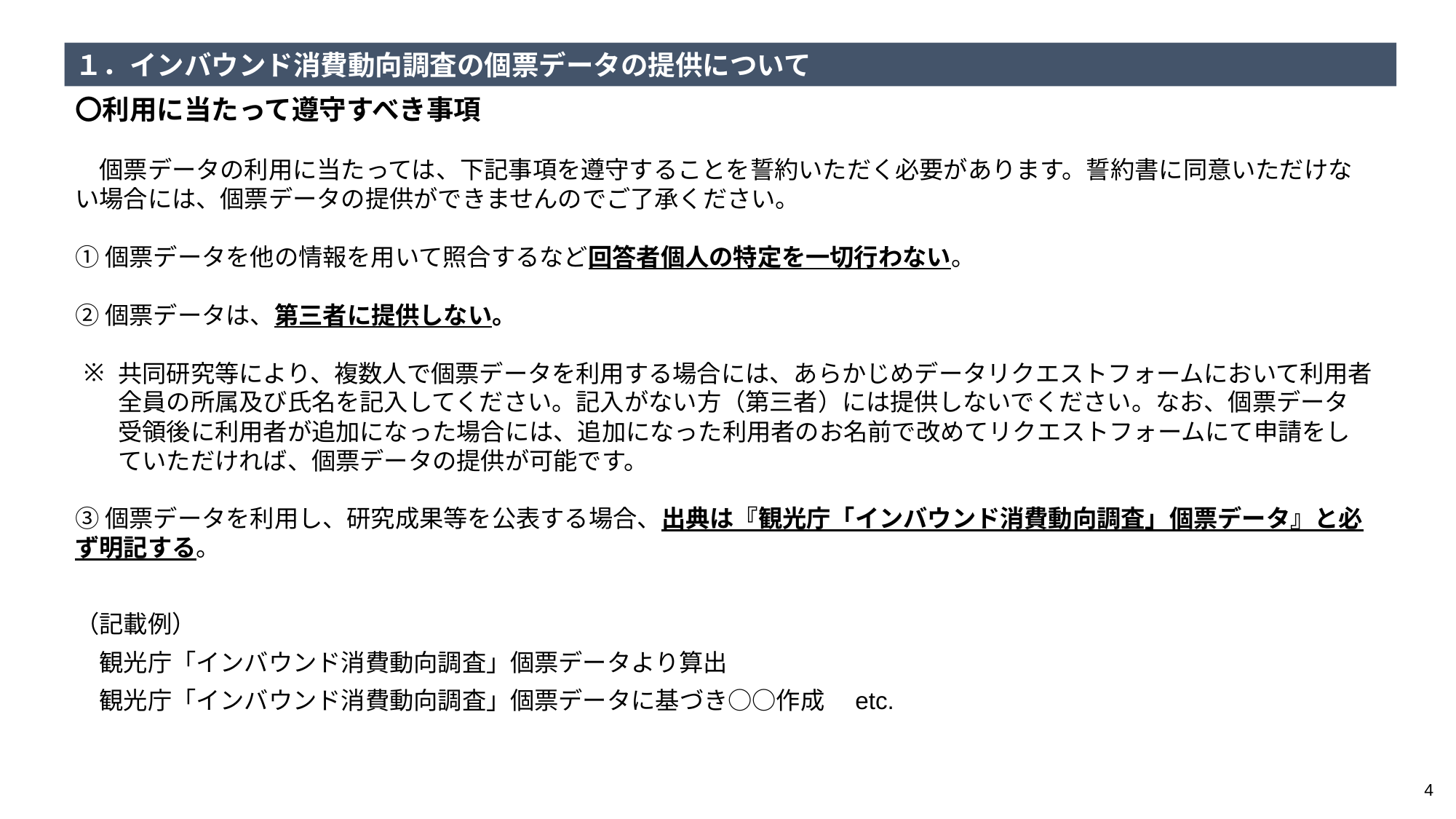

１．インバウンド消費動向調査の個票データの提供について
〇利用に当たって遵守すべき事項

　個票データの利用に当たっては、下記事項を遵守することを誓約いただく必要があります。誓約書に同意いただけない場合には、個票データの提供ができませんのでご了承ください。

①個票データを他の情報を用いて照合するなど回答者個人の特定を一切行わない。

②個票データは、第三者に提供しない。

共同研究等により、複数人で個票データを利用する場合には、あらかじめデータリクエストフォームにおいて利用者全員の所属及び氏名を記入してください。記入がない方（第三者）には提供しないでください。なお、個票データ受領後に利用者が追加になった場合には、追加になった利用者のお名前で改めてリクエストフォームにて申請をしていただければ、個票データの提供が可能です。

③個票データを利用し、研究成果等を公表する場合、出典は『観光庁「インバウンド消費動向調査」個票データ』と必ず明記する。

（記載例）
　観光庁「インバウンド消費動向調査」個票データより算出
　観光庁「インバウンド消費動向調査」個票データに基づき○○作成　etc.
4